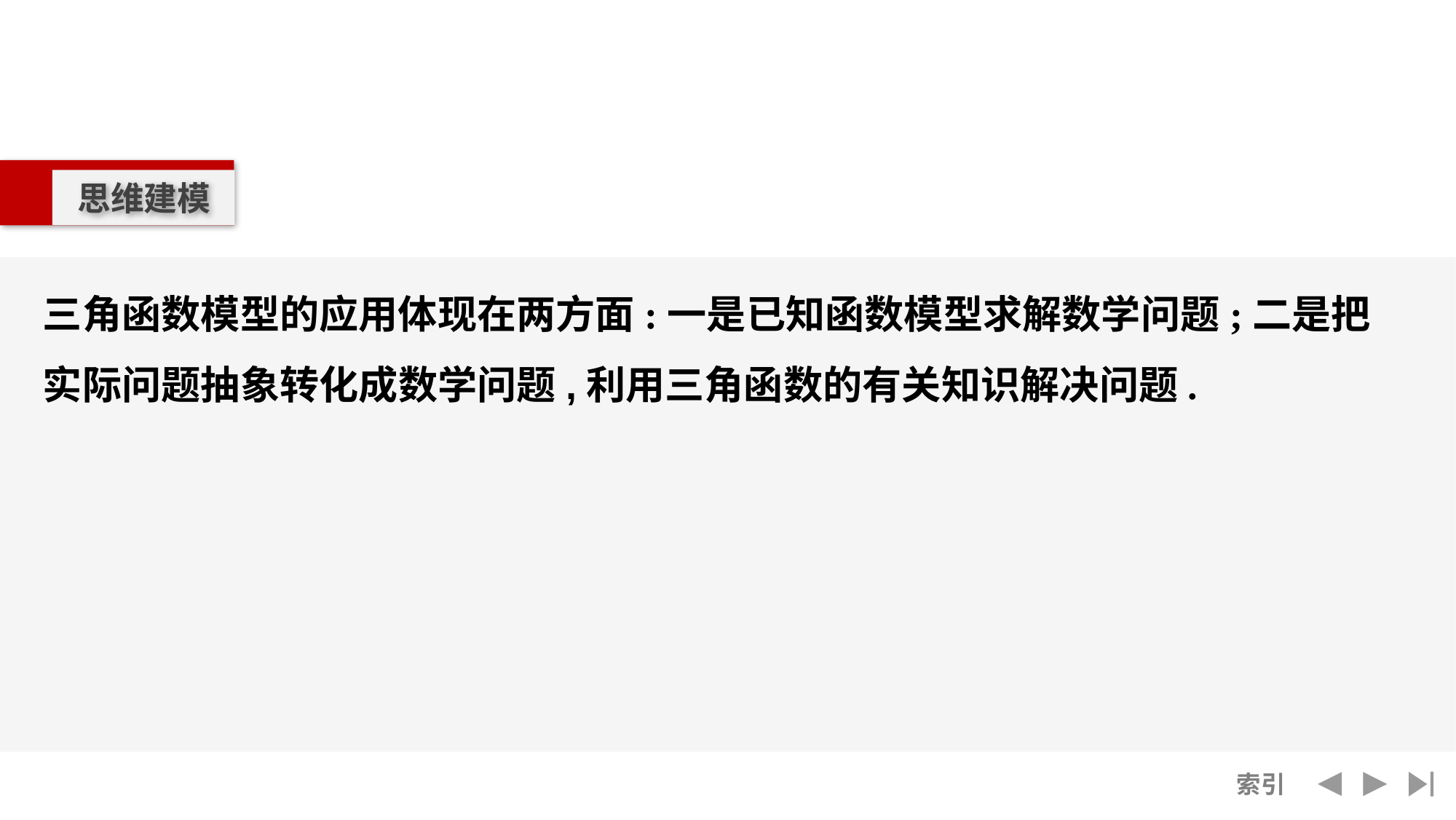

思维建模

三角函数模型的应用体现在两方面:一是已知函数模型求解数学问题;二是把实际问题抽象转化成数学问题,利用三角函数的有关知识解决问题.